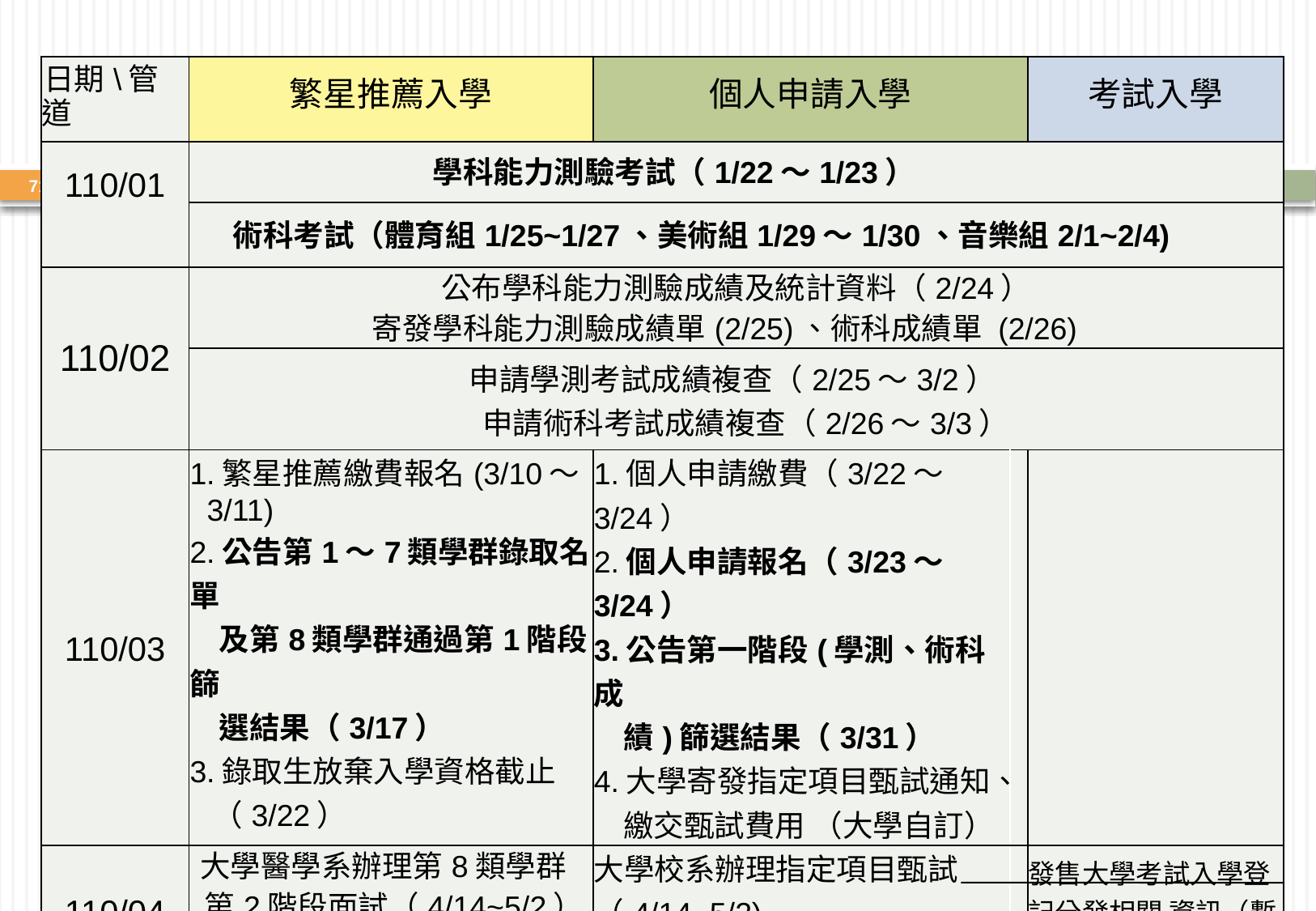

| 日期\管道 | 繁星推薦入學 | 個人申請入學 |  | 考試入學 |
| --- | --- | --- | --- | --- |
| 110/01 | 學科能力測驗考試（1/22～1/23） |  |  |  |
|  | 術科考試（體育組1/25~1/27、美術組1/29～1/30、音樂組2/1~2/4) |  |  |  |
| 110/02 | 公布學科能力測驗成績及統計資料（2/24） 寄發學科能力測驗成績單(2/25)、術科成績單 (2/26) |  |  |  |
|  | 申請學測考試成績複查（2/25～3/2） 申請術科考試成績複查（2/26～3/3） |  |  |  |
| 110/03 | 1.繁星推薦繳費報名(3/10～ 3/11) 2.公告第1～7類學群錄取名單 及第8類學群通過第1階段篩 選結果（3/17） 3.錄取生放棄入學資格截止 （3/22） | 1.個人申請繳費（3/22～3/24） 2.個人申請報名（3/23～3/24） 3.公告第一階段(學測、術科成 績)篩選結果（3/31） 4.大學寄發指定項目甄試通知、 繳交甄試費用 （大學自訂） |  |  |
| 110/04 | 大學醫學系辦理第8類學群第2階段面試（4/14~5/2） | 大學校系辦理指定項目甄試 （4/14~5/2) |  | 發售大學考試入學登記分發相關 資訊（暫定 4/9） |
71